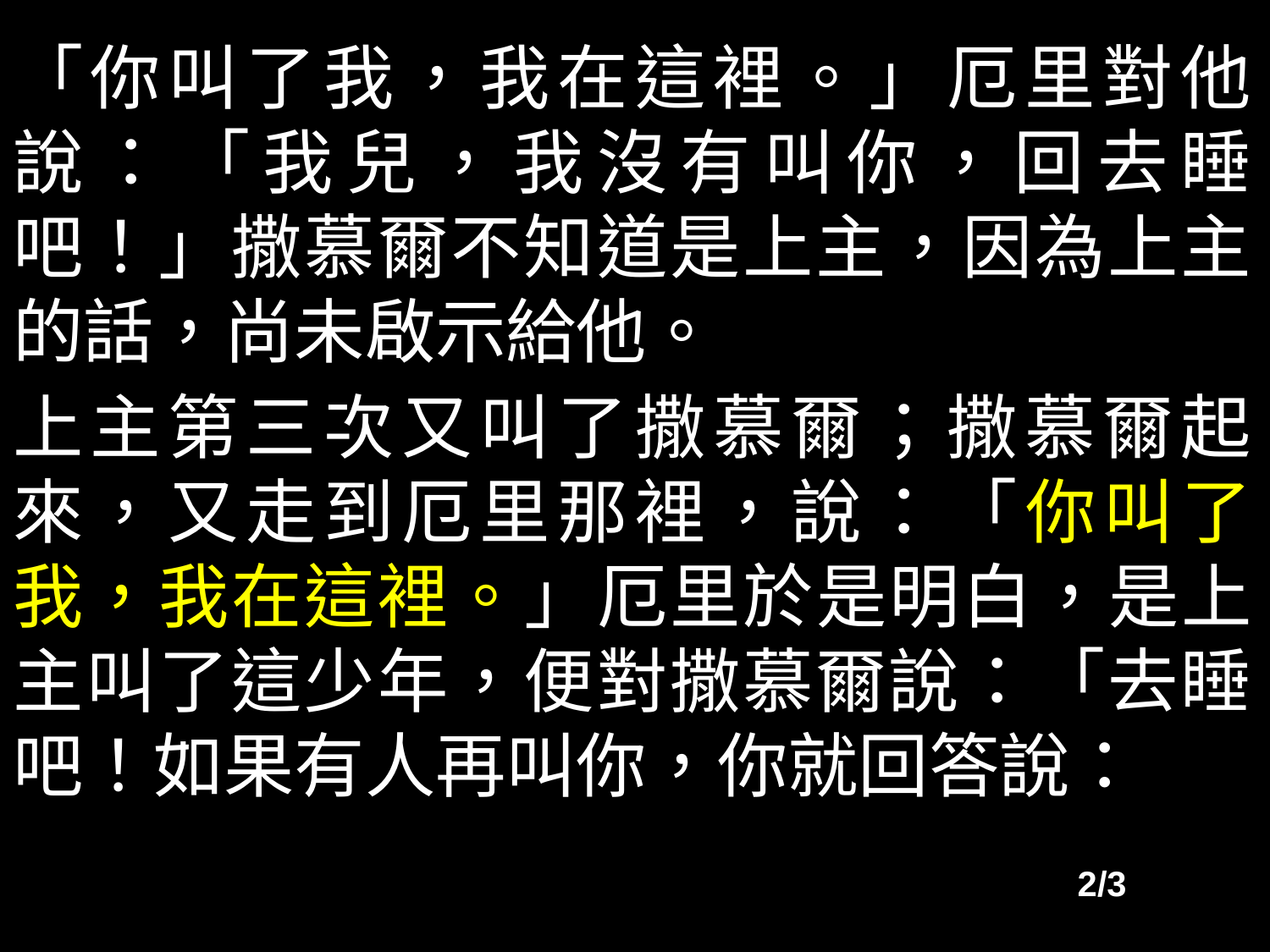

「你叫了我，我在這裡。」厄里對他說：「我兒，我沒有叫你，回去睡吧！」撒慕爾不知道是上主，因為上主的話，尚未啟示給他。
上主第三次又叫了撒慕爾；撒慕爾起來，又走到厄里那裡，說：「你叫了我，我在這裡。」厄里於是明白，是上主叫了這少年，便對撒慕爾說：「去睡吧！如果有人再叫你，你就回答說：
2/3